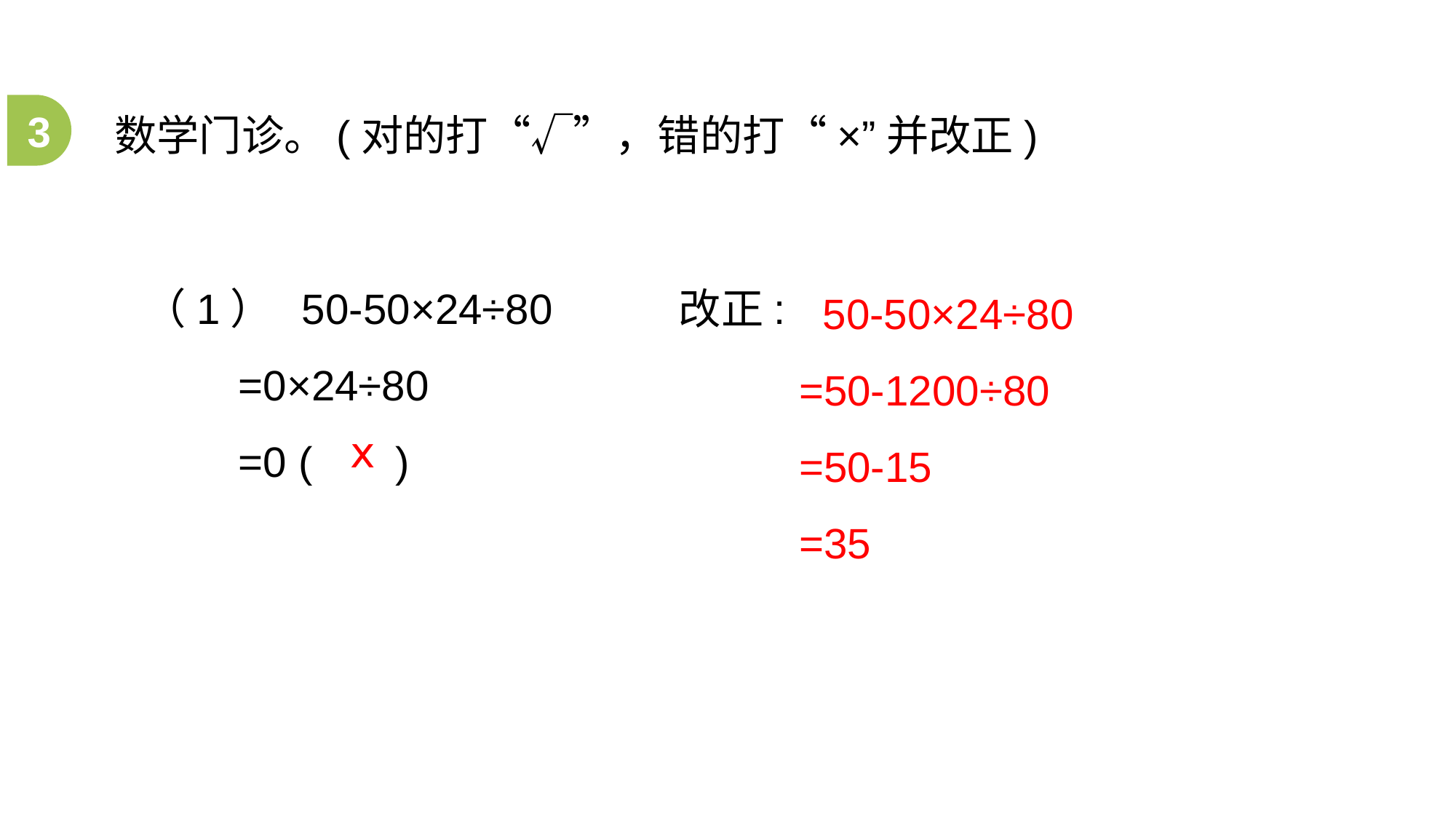

3
数学门诊。(对的打“√”，错的打“×”并改正)
（1）  50-50×24÷80
        =0×24÷80
        =0 (       )
改正:
  50-50×24÷80
=50-1200÷80
=50-15
=35
ⅹ